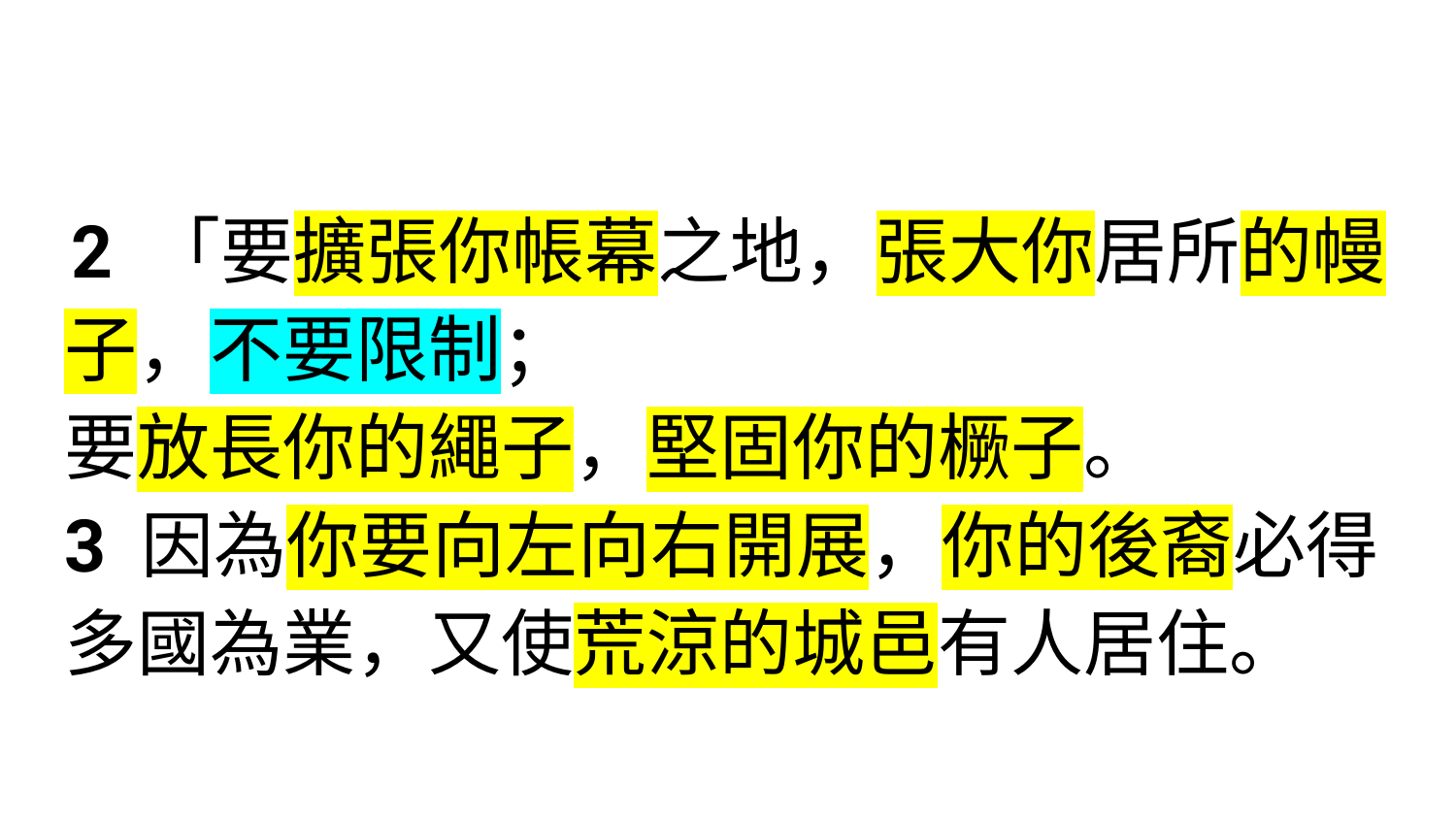

#
 2 「要擴張你帳幕之地，張大你居所的幔子，不要限制；
要放長你的繩子，堅固你的橛子。
3 因為你要向左向右開展，你的後裔必得多國為業，又使荒涼的城邑有人居住。